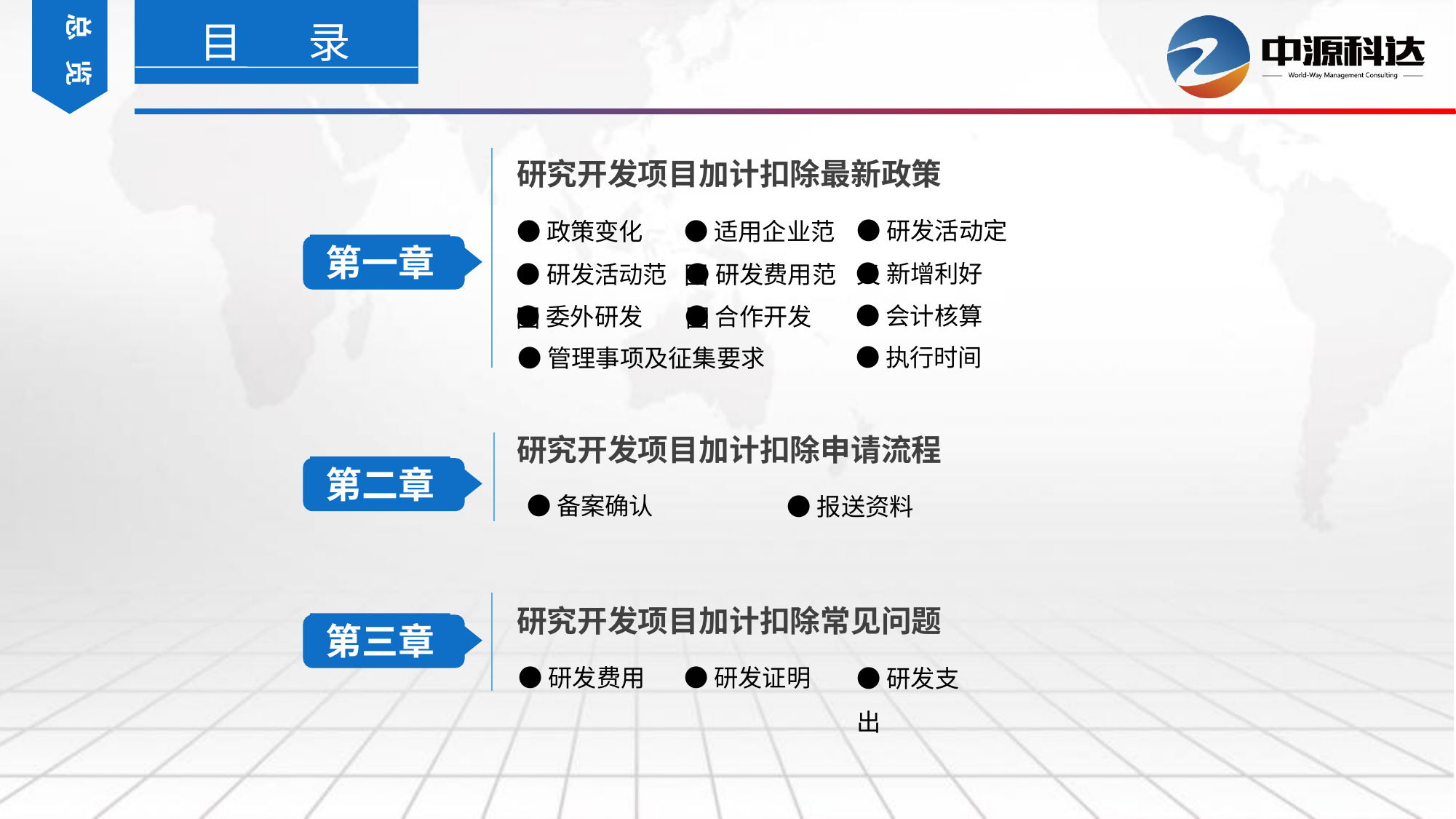

总   览
目       录
研究开发项目加计扣除最新政策
●研发活动定义
●政策变化
●适用企业范围
●执行时间
●管理事项及征集要求
●新增利好
●研发活动范围
●研发费用范围
●会计核算
●委外研发
●合作开发
第一章

研究开发项目加计扣除申请流程
第二章

●备案确认
●报送资料
研究开发项目加计扣除常见问题
第三章

●研发费用
●研发证明
●研发支出